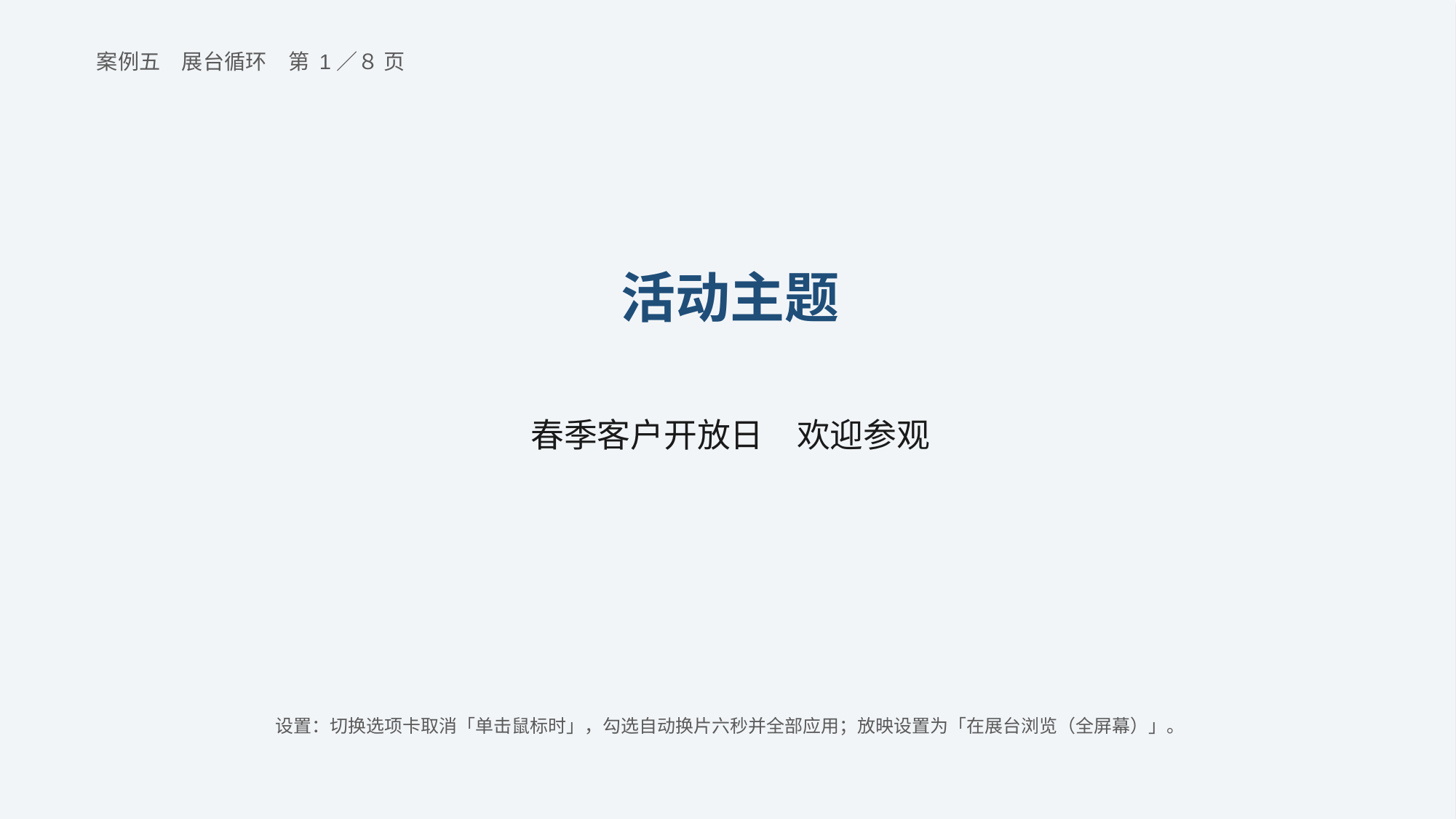

案例五　展台循环　第 1／８ 页
活动主题
春季客户开放日　欢迎参观
设置：切换选项卡取消「单击鼠标时」，勾选自动换片六秒并全部应用；放映设置为「在展台浏览（全屏幕）」。